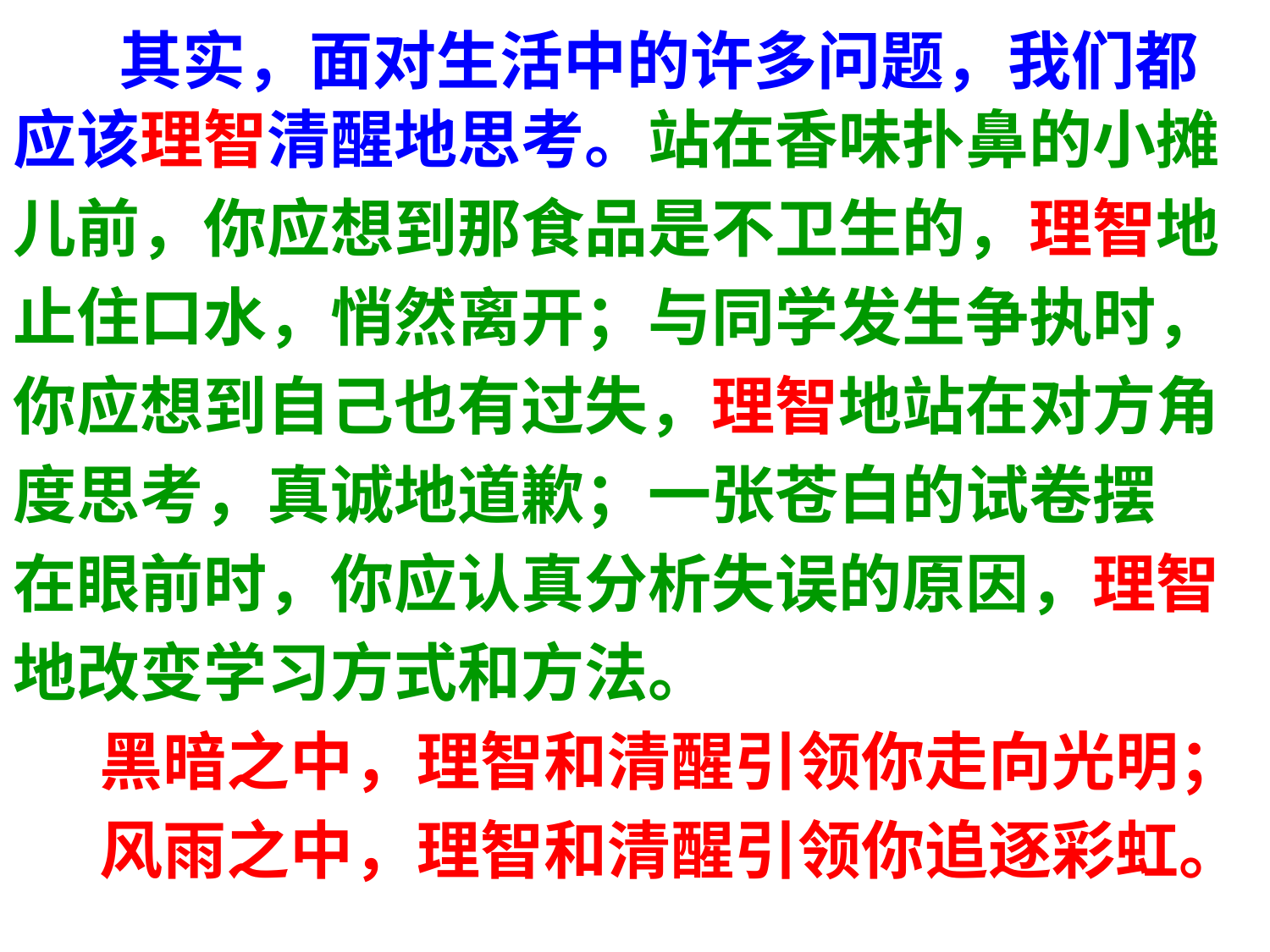

其实，面对生活中的许多问题，我们都应该理智清醒地思考。站在香味扑鼻的小摊
儿前，你应想到那食品是不卫生的，理智地
止住口水，悄然离开；与同学发生争执时，
你应想到自己也有过失，理智地站在对方角
度思考，真诚地道歉；一张苍白的试卷摆
在眼前时，你应认真分析失误的原因，理智
地改变学习方式和方法。
     黑暗之中，理智和清醒引领你走向光明；
     风雨之中，理智和清醒引领你追逐彩虹。